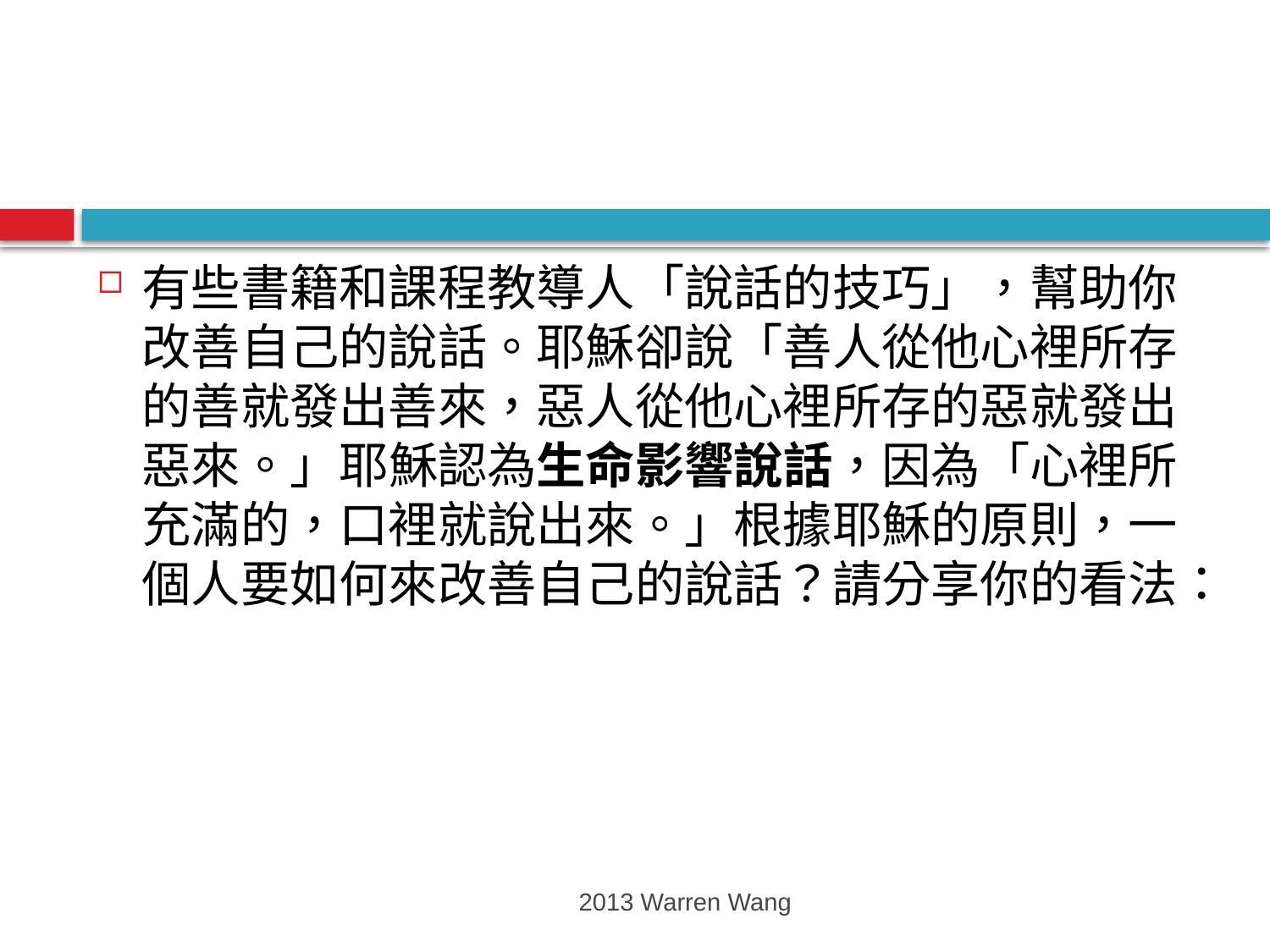

#
有些書籍和課程教導人「說話的技巧」，幫助你改善自己的說話。耶穌卻說「善人從他心裡所存的善就發出善來，惡人從他心裡所存的惡就發出惡來。」耶穌認為生命影響說話，因為「心裡所充滿的，口裡就說出來。」根據耶穌的原則，一個人要如何來改善自己的說話？請分享你的看法：
2013 Warren Wang